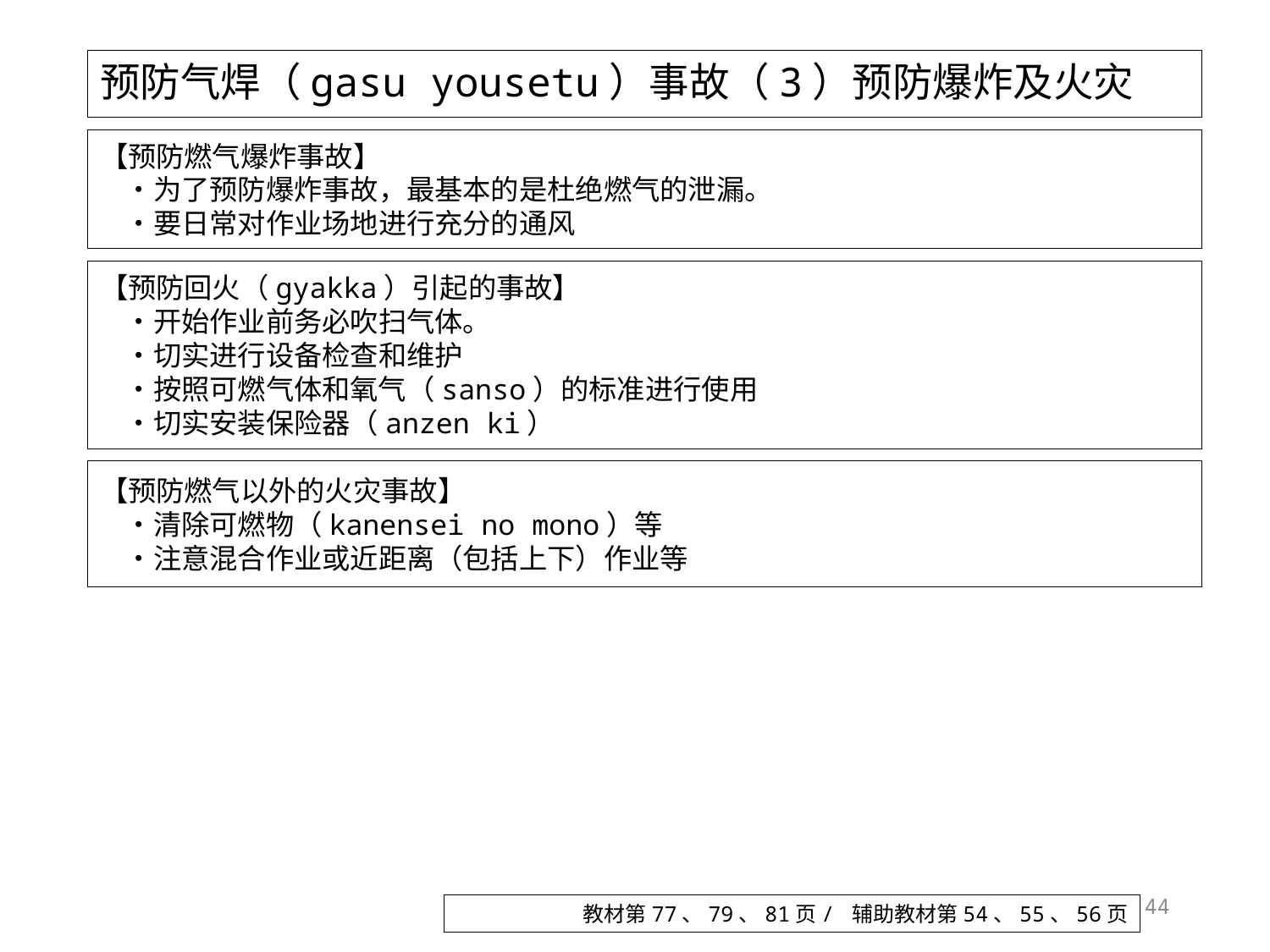

# 预防气焊（gasu yousetu）事故（3）预防爆炸及火灾
【预防燃气爆炸事故】
・为了预防爆炸事故，最基本的是杜绝燃气的泄漏。
・要日常对作业场地进行充分的通风
【预防回火（gyakka）引起的事故】
・开始作业前务必吹扫气体。
・切实进行设备检查和维护
・按照可燃气体和氧气（sanso）的标准进行使用
・切实安装保险器（anzen ki）
【预防燃气以外的火灾事故】
・清除可燃物（kanensei no mono）等
・注意混合作业或近距离（包括上下）作业等
44
教材第77、79、81页/ 辅助教材第54、55、56页